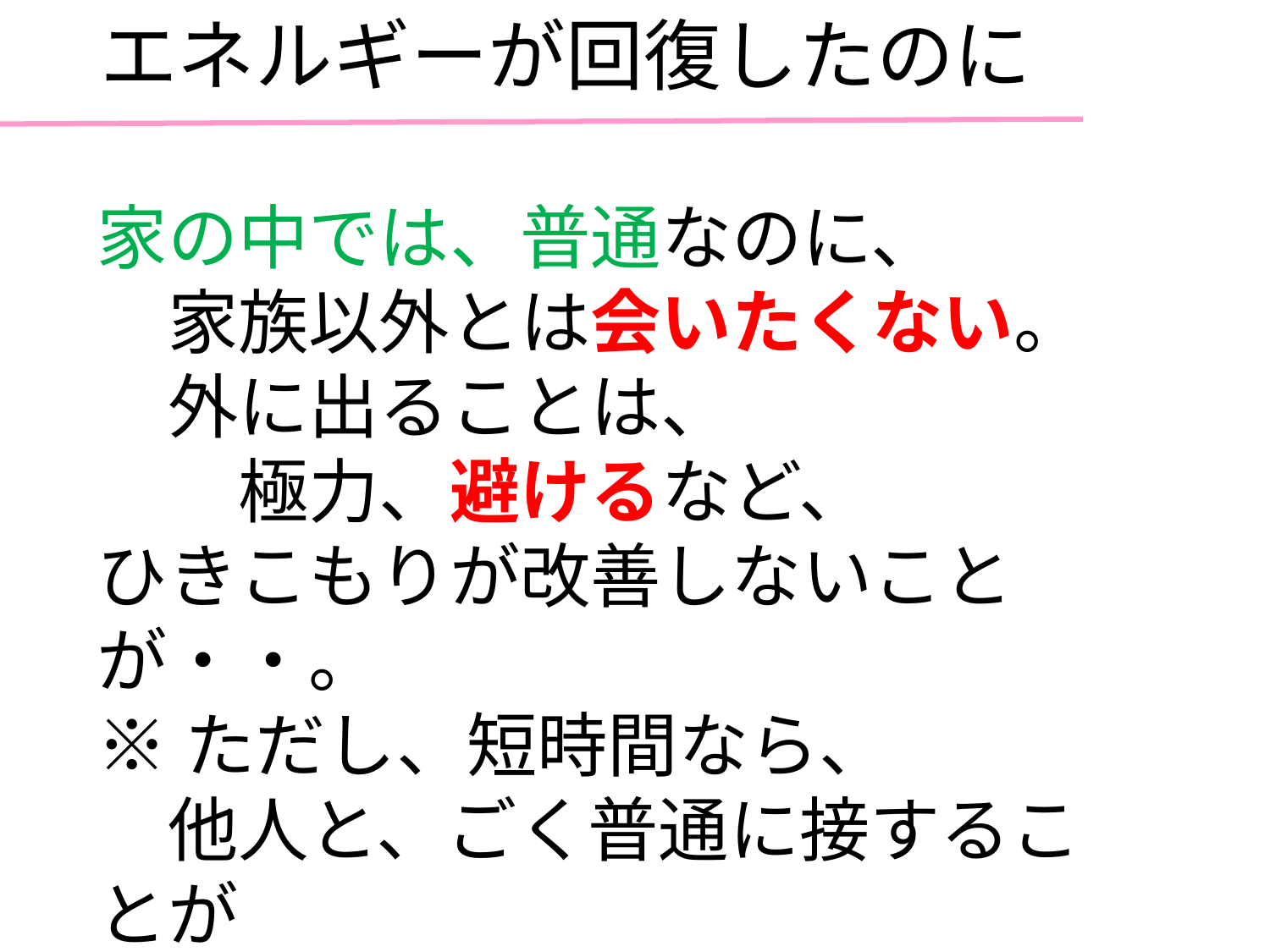

# エネルギーが回復したのに
家の中では、普通なのに、
　家族以外とは会いたくない。
　外に出ることは、
　　極力、避けるなど、
ひきこもりが改善しないことが・・。
※ただし、短時間なら、
　他人と、ごく普通に接することが
　できることも。